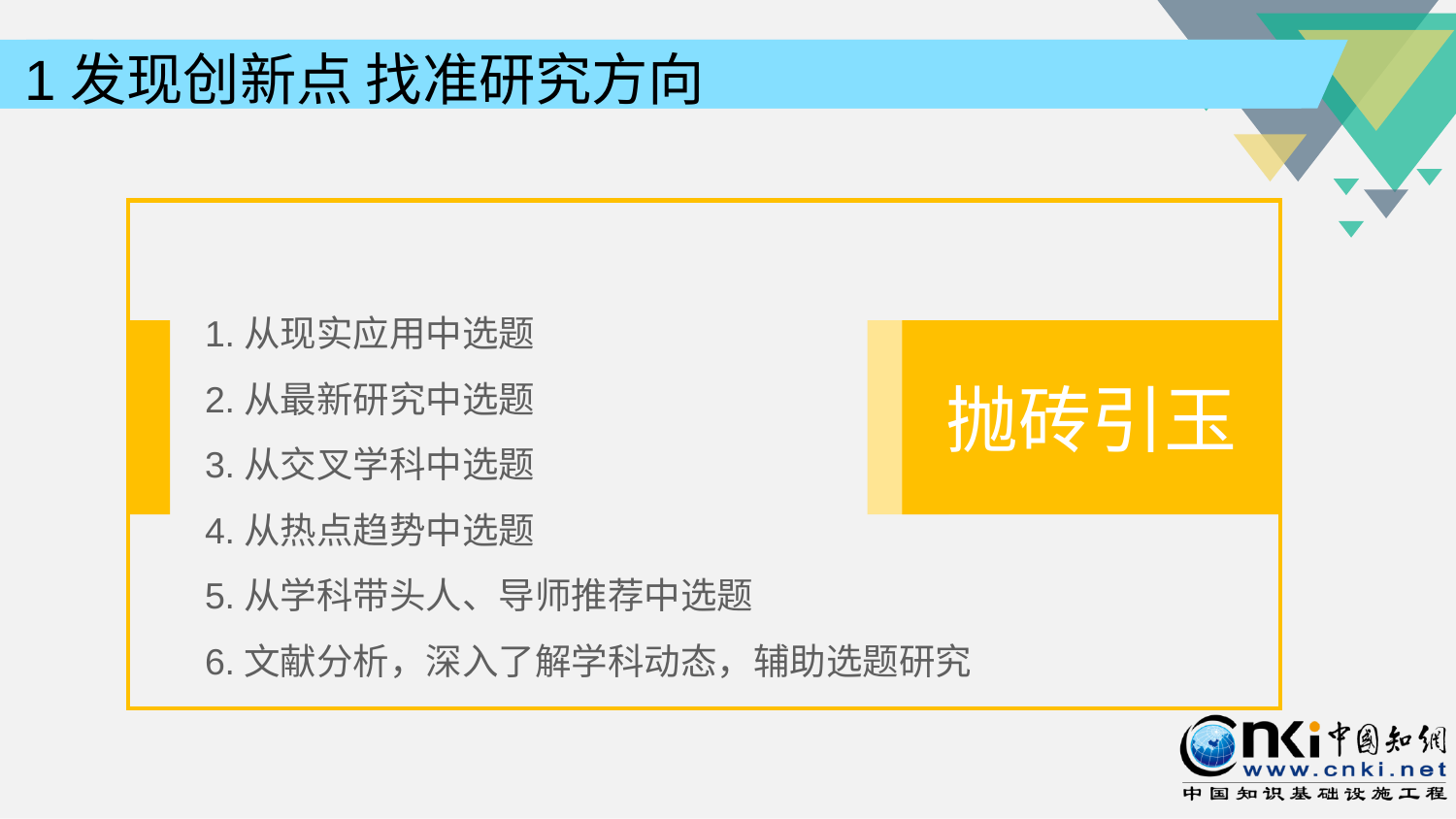

1发现创新点 找准研究方向

1.从现实应用中选题
2.从最新研究中选题
3.从交叉学科中选题
4.从热点趋势中选题
5.从学科带头人、导师推荐中选题
6.文献分析，深入了解学科动态，辅助选题研究

抛砖引玉